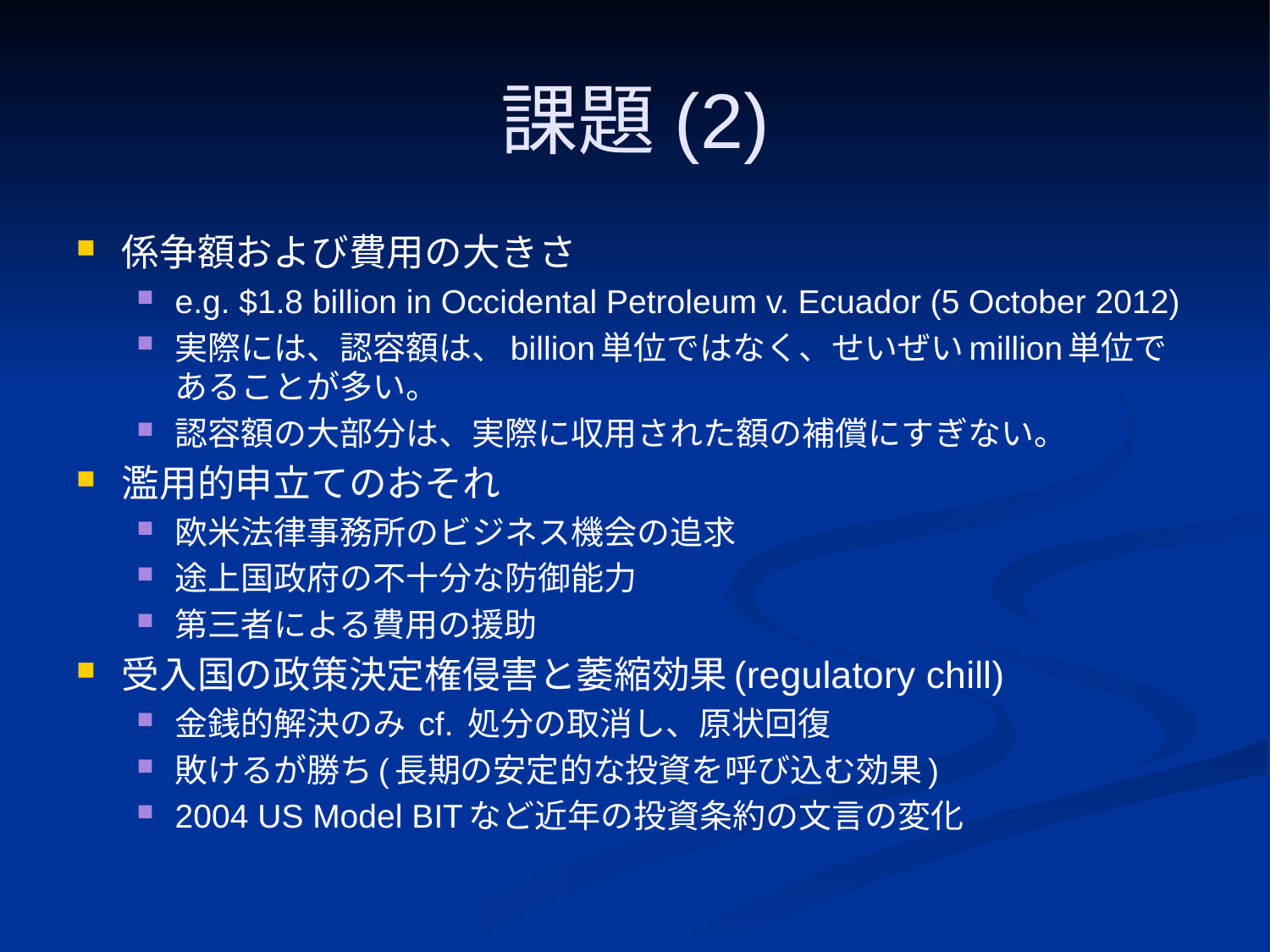

# 課題(2)
係争額および費用の大きさ
e.g. $1.8 billion in Occidental Petroleum v. Ecuador (5 October 2012)
実際には、認容額は、billion単位ではなく、せいぜいmillion単位であることが多い。
認容額の大部分は、実際に収用された額の補償にすぎない。
濫用的申立てのおそれ
欧米法律事務所のビジネス機会の追求
途上国政府の不十分な防御能力
第三者による費用の援助
受入国の政策決定権侵害と萎縮効果(regulatory chill)
金銭的解決のみ cf. 処分の取消し、原状回復
敗けるが勝ち(長期の安定的な投資を呼び込む効果)
2004 US Model BITなど近年の投資条約の文言の変化